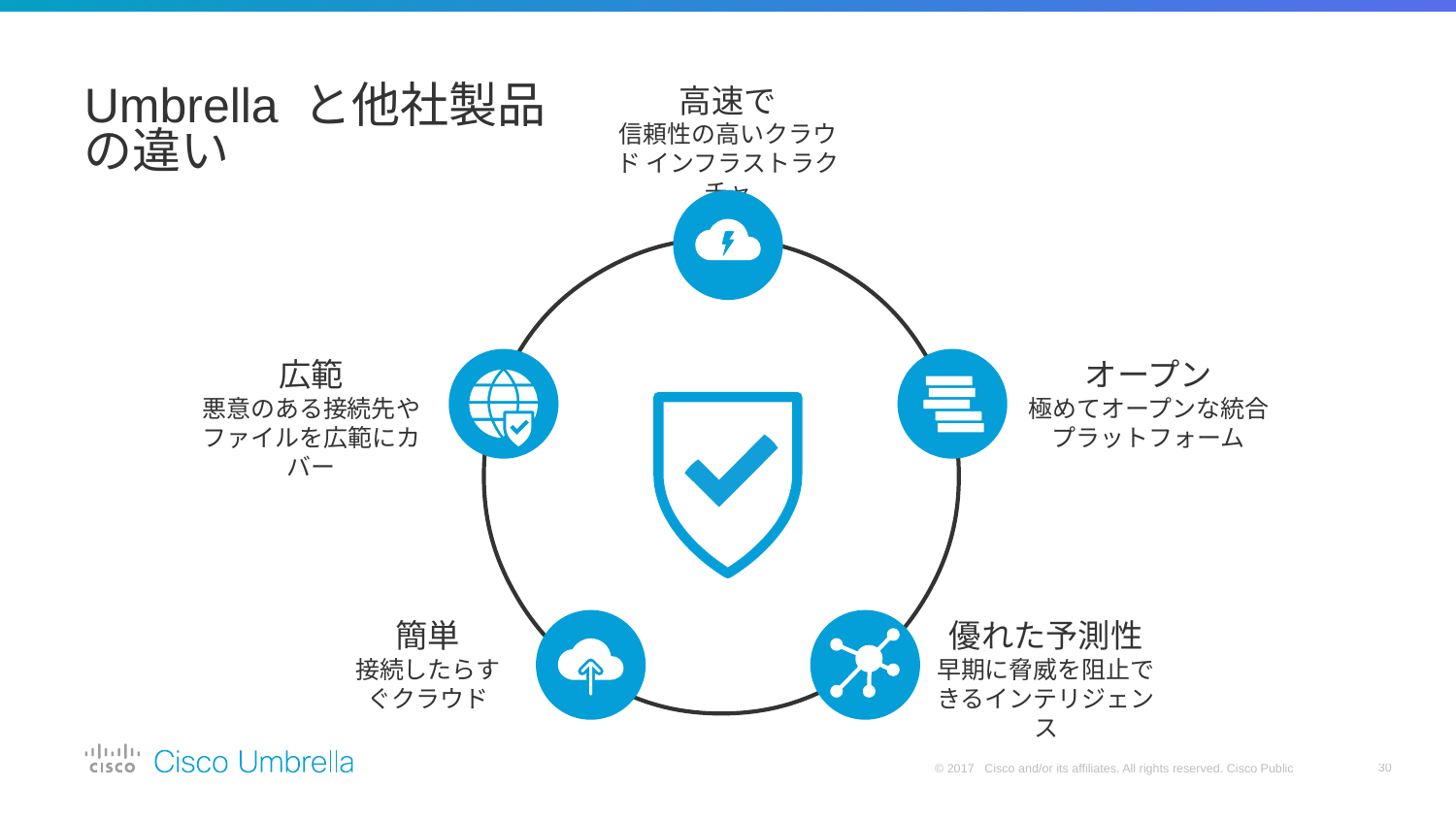

高速で
信頼性の高いクラウド インフラストラクチャ

# Umbrella と他社製品の違い

広範
悪意のある接続先やファイルを広範にカバー

オープン
極めてオープンな統合プラットフォーム

簡単
接続したらすぐクラウド

優れた予測性
早期に脅威を阻止できるインテリジェンス